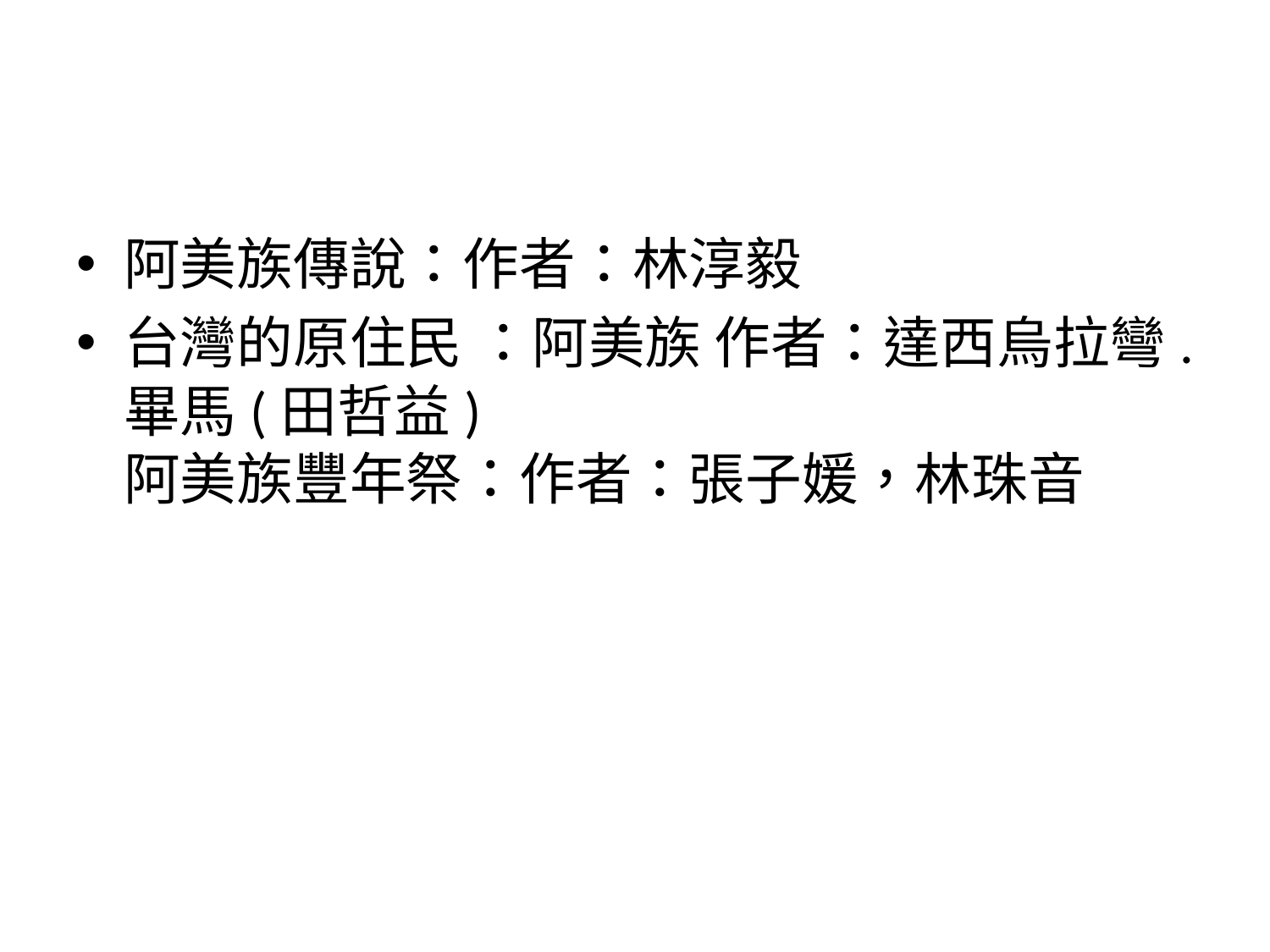

#
阿美族傳說：作者：林淳毅
台灣的原住民 ：阿美族 作者：達西烏拉彎.畢馬(田哲益)
阿美族豐年祭：作者：張子媛，林珠音